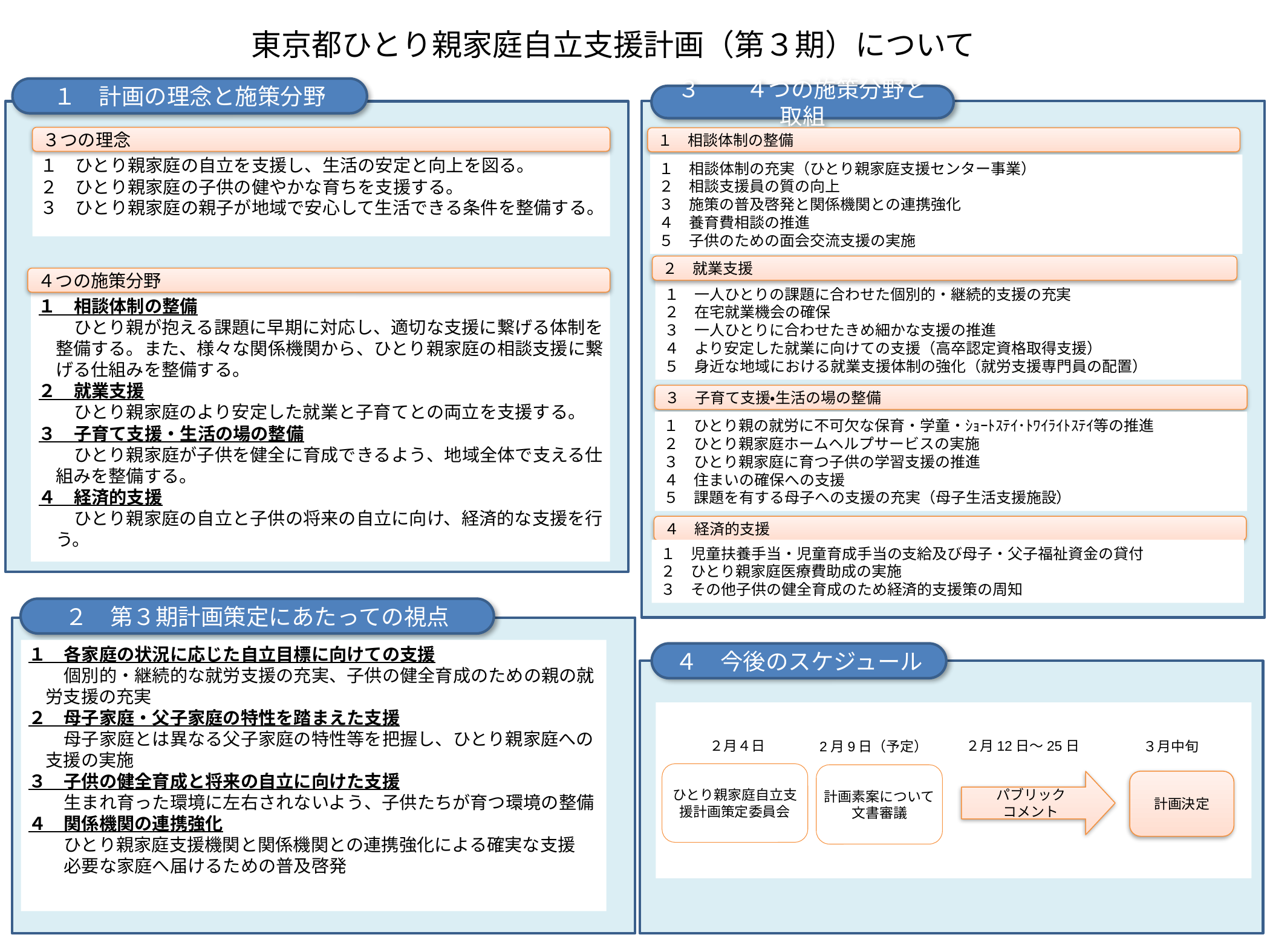

東京都ひとり親家庭自立支援計画（第３期）について
１　計画の理念と施策分野
３　　４つの施策分野と取組

３つの理念
１　相談体制の整備
１　相談体制の充実（ひとり親家庭支援センター事業）
２　相談支援員の質の向上
３　施策の普及啓発と関係機関との連携強化
４　養育費相談の推進
５　子供のための面会交流支援の実施
１　ひとり親家庭の自立を支援し、生活の安定と向上を図る。
２　ひとり親家庭の子供の健やかな育ちを支援する。
３　ひとり親家庭の親子が地域で安心して生活できる条件を整備する。
２　就業支援
４つの施策分野
１　一人ひとりの課題に合わせた個別的・継続的支援の充実
２　在宅就業機会の確保
３　一人ひとりに合わせたきめ細かな支援の推進
４　より安定した就業に向けての支援（高卒認定資格取得支援）
５　身近な地域における就業支援体制の強化（就労支援専門員の配置）
１　相談体制の整備
　　ひとり親が抱える課題に早期に対応し、適切な支援に繋げる体制を整備する。また、様々な関係機関から、ひとり親家庭の相談支援に繋げる仕組みを整備する。
２　就業支援
　　ひとり親家庭のより安定した就業と子育てとの両立を支援する。
３　子育て支援・生活の場の整備
　　ひとり親家庭が子供を健全に育成できるよう、地域全体で支える仕組みを整備する。
４　経済的支援
　　ひとり親家庭の自立と子供の将来の自立に向け、経済的な支援を行う。
３　子育て支援・生活の場の整備
１　ひとり親の就労に不可欠な保育・学童・ｼｮｰﾄｽﾃｲ･ﾄﾜｲﾗｲﾄｽﾃｲ等の推進
２　ひとり親家庭ホームヘルプサービスの実施
３　ひとり親家庭に育つ子供の学習支援の推進
４　住まいの確保への支援
５　課題を有する母子への支援の充実（母子生活支援施設）
４　経済的支援
１　児童扶養手当・児童育成手当の支給及び母子・父子福祉資金の貸付
２　ひとり親家庭医療費助成の実施
３　その他子供の健全育成のため経済的支援策の周知
２　第３期計画策定にあたっての視点
ダウン\ダウイン\\\\
１　各家庭の状況に応じた自立目標に向けての支援
　　個別的・継続的な就労支援の充実、子供の健全育成のための親の就労支援の充実
２　母子家庭・父子家庭の特性を踏まえた支援
　　母子家庭とは異なる父子家庭の特性等を把握し、ひとり親家庭への支援の実施
３　子供の健全育成と将来の自立に向けた支援
　　生まれ育った環境に左右されないよう、子供たちが育つ環境の整備
４　関係機関の連携強化
　　ひとり親家庭支援機関と関係機関との連携強化による確実な支援
　　必要な家庭へ届けるための普及啓発
４　今後のスケジュール

２月４日
２月12日～25日
2月9日（予定）
３月中旬
ひとり親家庭自立支援計画策定委員会
計画素案について
文書審議
計画決定
パブリック
コメント